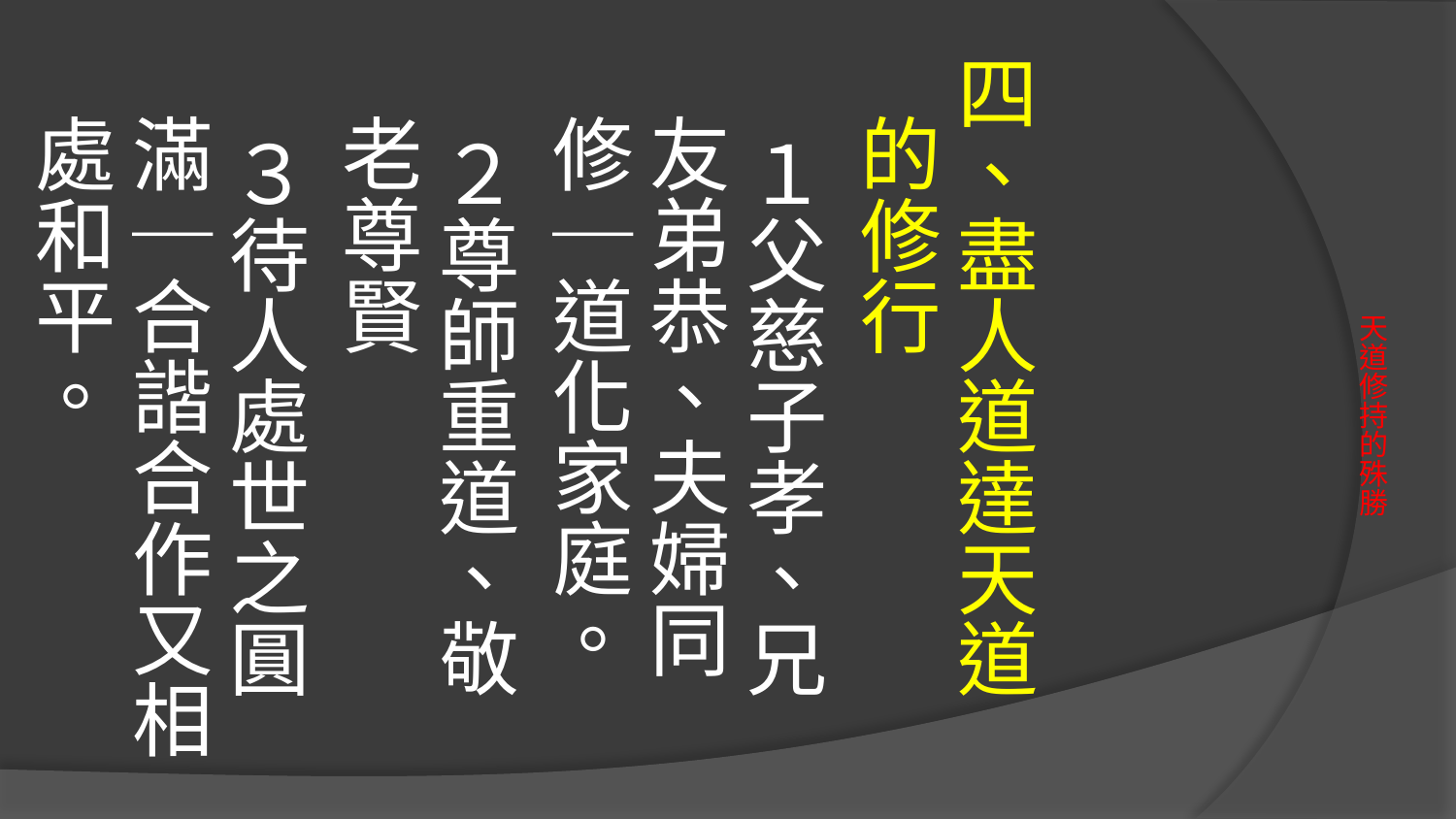

四、盡人道達天道的修行
　１父慈子孝、兄友弟恭、夫婦同修｜道化家庭。
　２尊師重道、敬老尊賢
　３待人處世之圓滿｜合諧合作又相處和平。
# 天道修持的殊勝